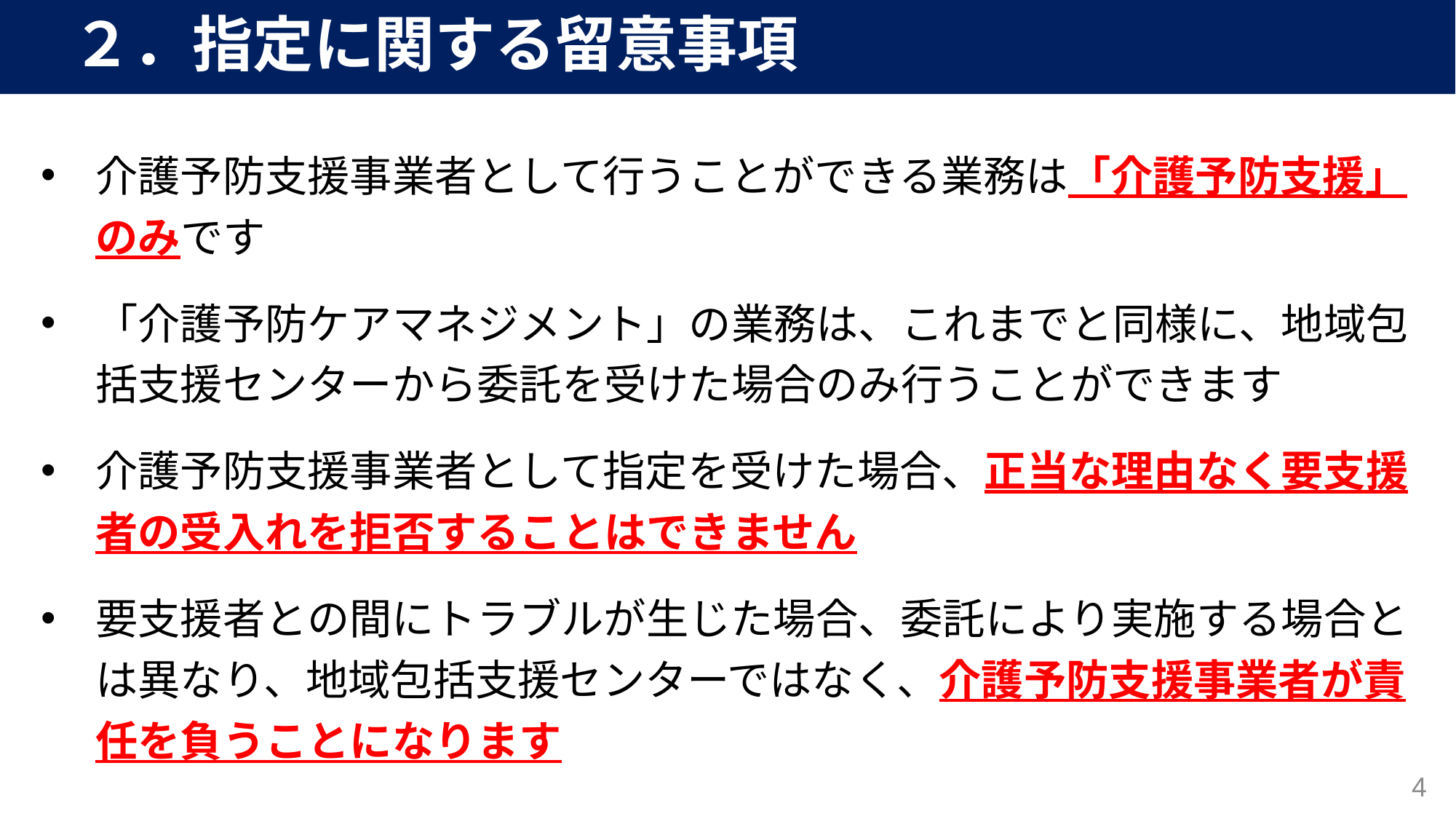

２．指定に関する留意事項
介護予防支援事業者として行うことができる業務は「介護予防支援」のみです

「介護予防ケアマネジメント」の業務は、これまでと同様に、地域包括支援センターから委託を受けた場合のみ行うことができます

介護予防支援事業者として指定を受けた場合、正当な理由なく要支援者の受入れを拒否することはできません

要支援者との間にトラブルが生じた場合、委託により実施する場合とは異なり、地域包括支援センターではなく、介護予防支援事業者が責任を負うことになります
4